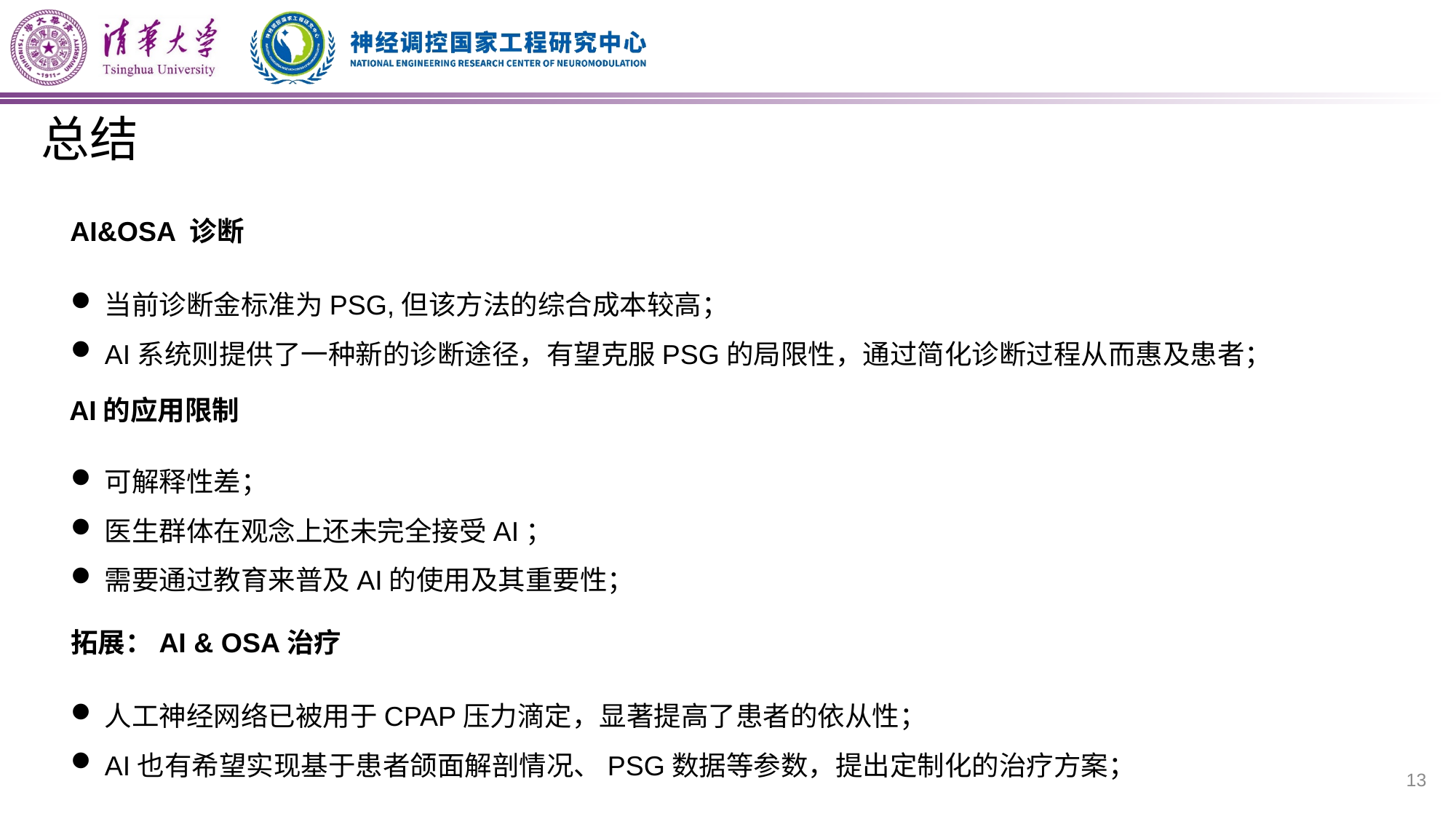

# 总结
AI&OSA 诊断
当前诊断金标准为PSG,但该方法的综合成本较高；
AI系统则提供了一种新的诊断途径，有望克服PSG的局限性，通过简化诊断过程从而惠及患者；
AI的应用限制
可解释性差；
医生群体在观念上还未完全接受AI；
需要通过教育来普及AI的使用及其重要性；
拓展：AI & OSA治疗
人工神经网络已被用于CPAP压力滴定，显著提高了患者的依从性；
AI也有希望实现基于患者颌面解剖情况、PSG数据等参数，提出定制化的治疗方案；
13